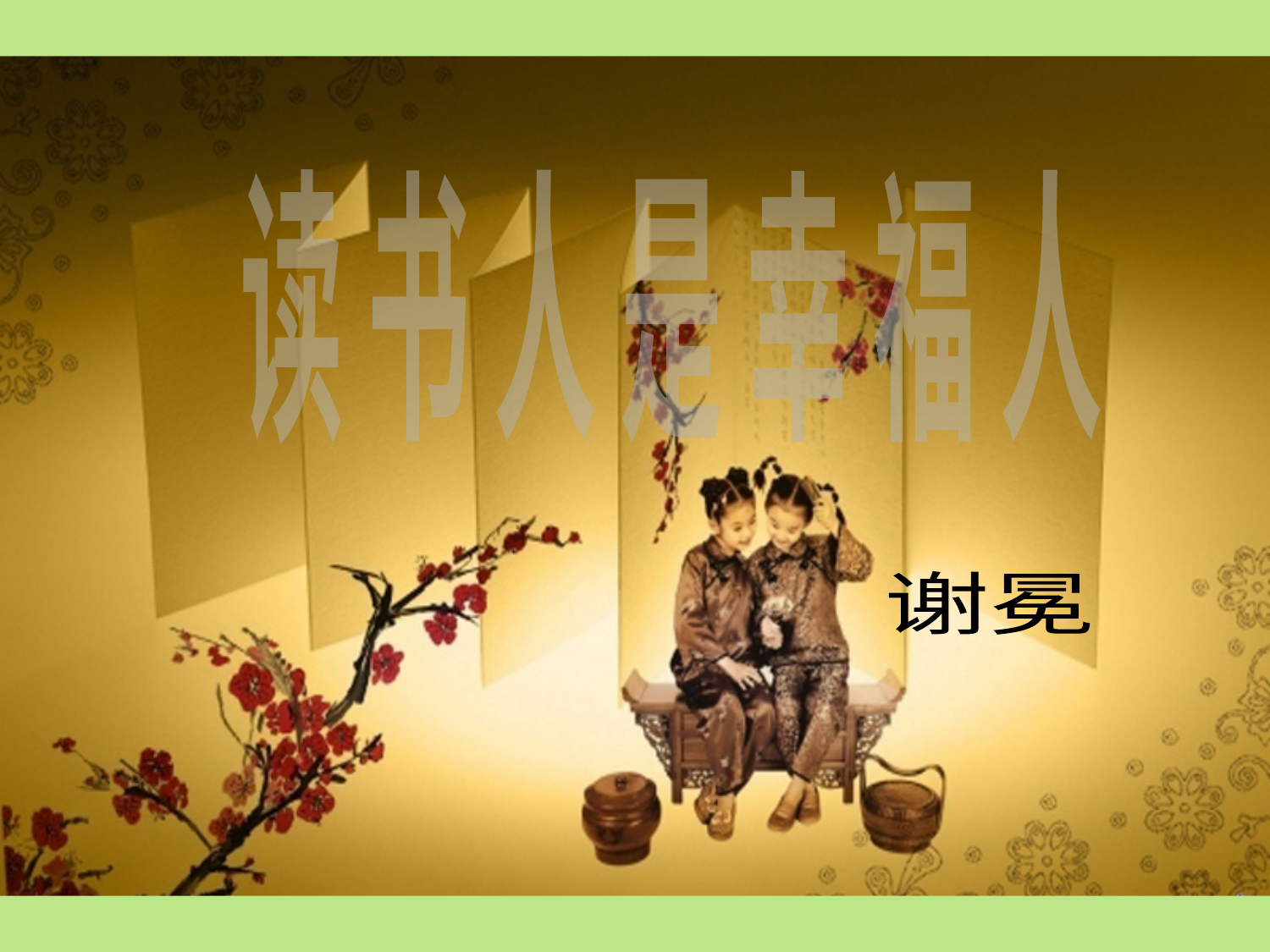

读 书 人 是 幸 福 人
谢冕